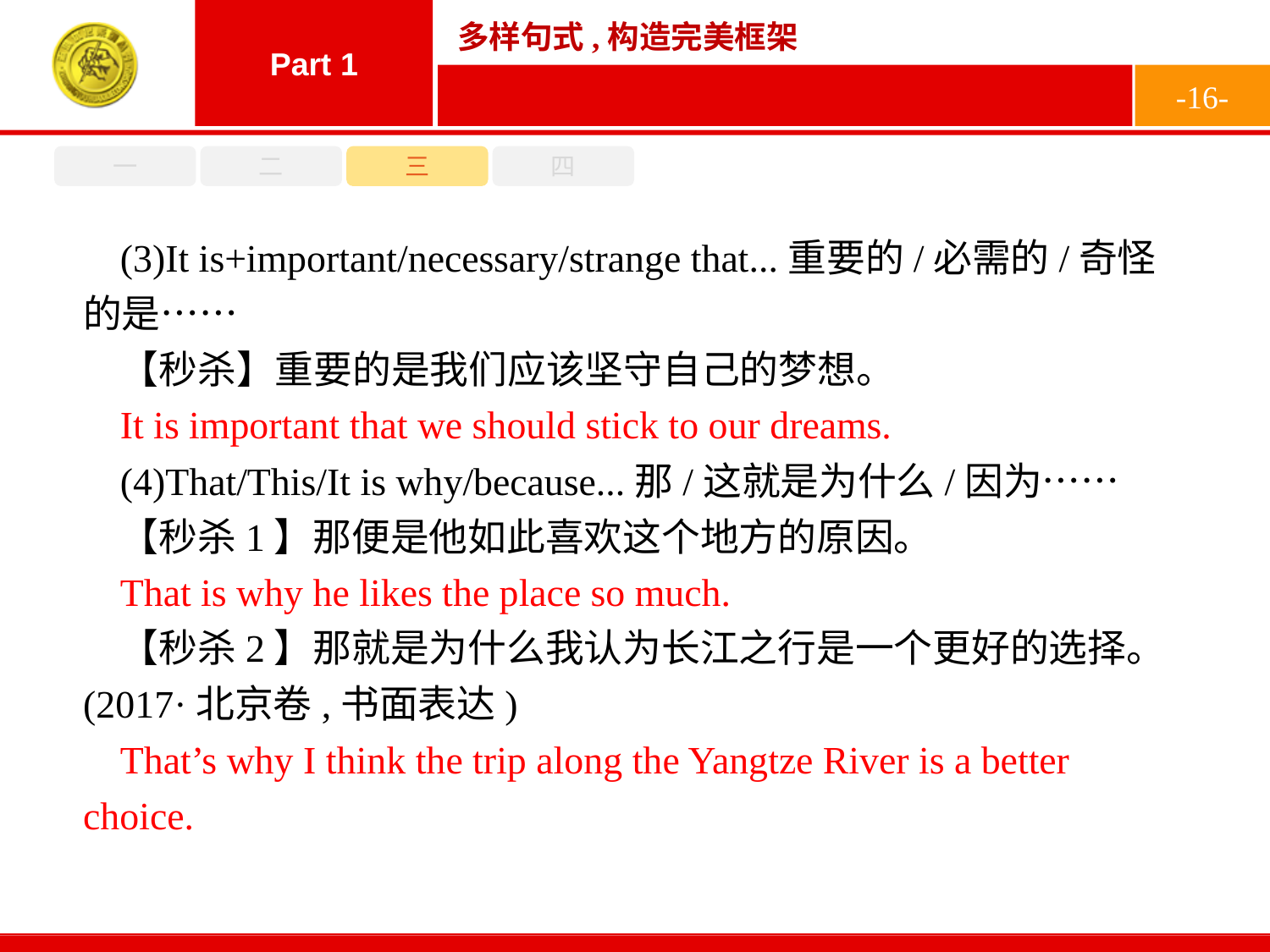

-16-
一
二
三
四
(3)It is+important/necessary/strange that...重要的/必需的/奇怪的是……
【秒杀】重要的是我们应该坚守自己的梦想。

(4)That/This/It is why/because...那/这就是为什么/因为……
【秒杀1】那便是他如此喜欢这个地方的原因。

【秒杀2】那就是为什么我认为长江之行是一个更好的选择。(2017·北京卷,书面表达)
It is important that we should stick to our dreams.

That is why he likes the place so much.

That’s why I think the trip along the Yangtze River is a better choice.